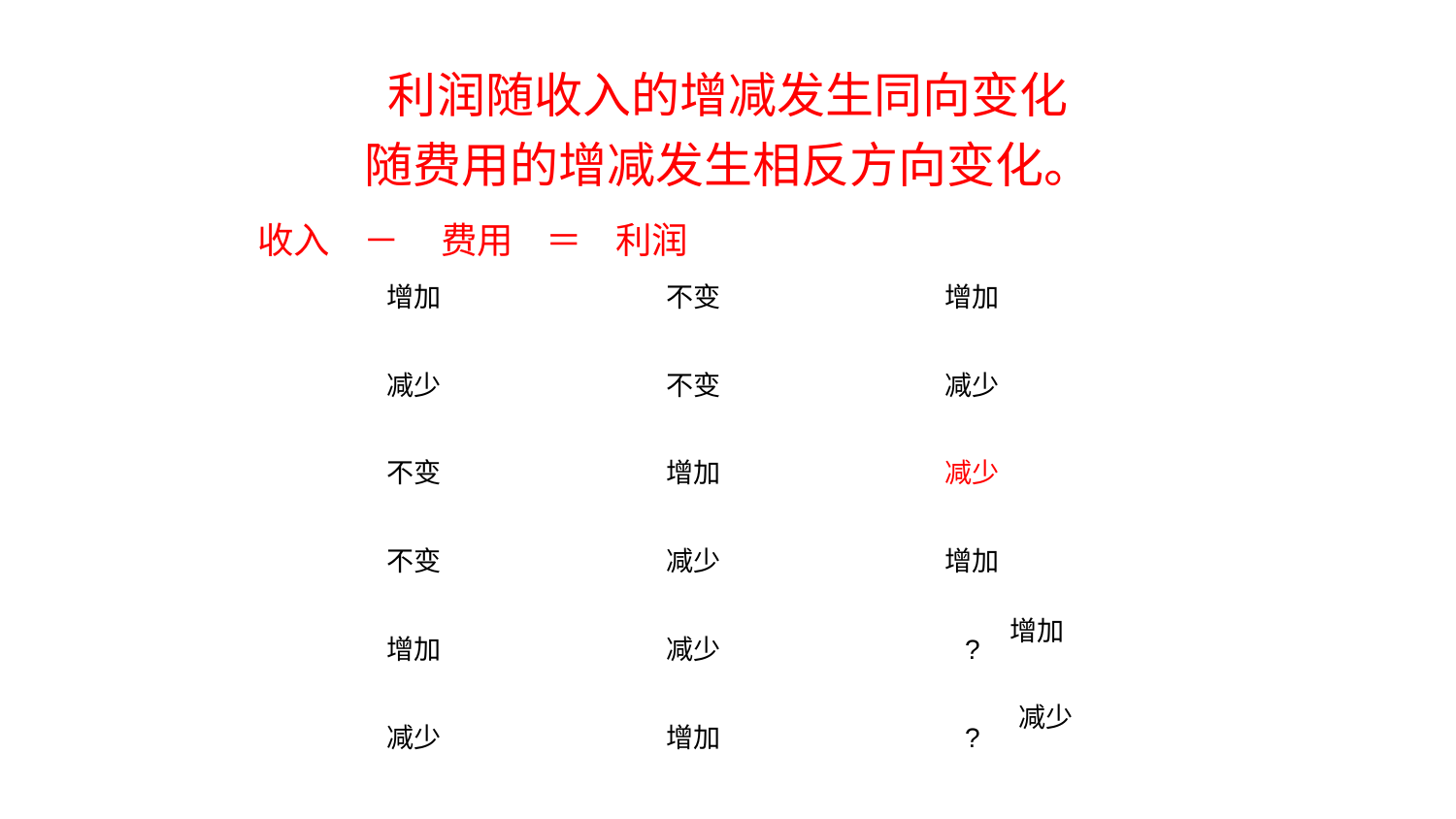

# 利润随收入的增减发生同向变化 随费用的增减发生相反方向变化。
               收入    －     费用    ＝    利润

增加
不变
增加
减少
不变
减少
不变
增加
减少
不变
减少
增加
增加
增加
减少
?
减少
减少
增加
?